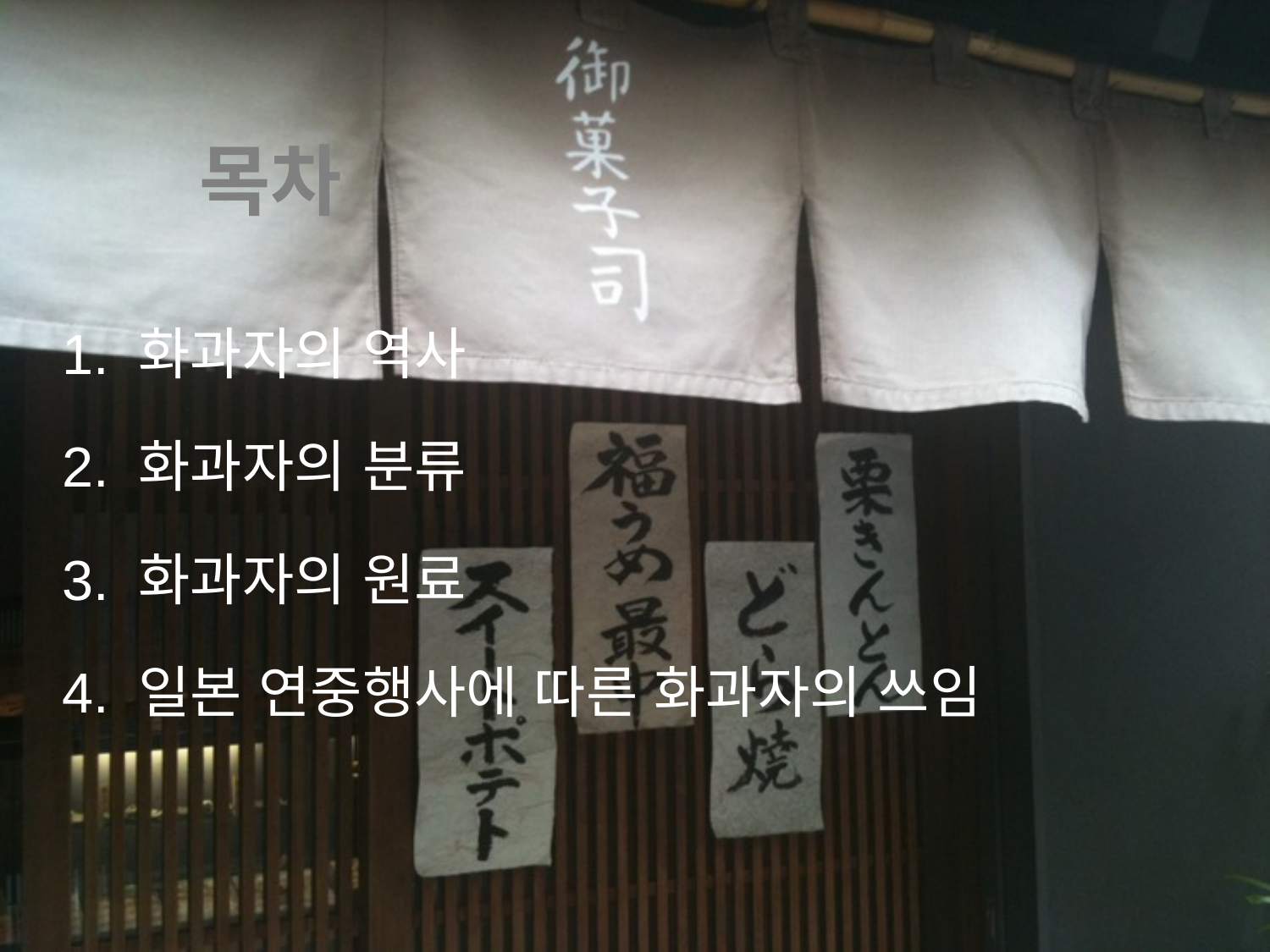

# 목차
1. 화과자의 역사
2. 화과자의 분류
3. 화과자의 원료
4. 일본 연중행사에 따른 화과자의 쓰임